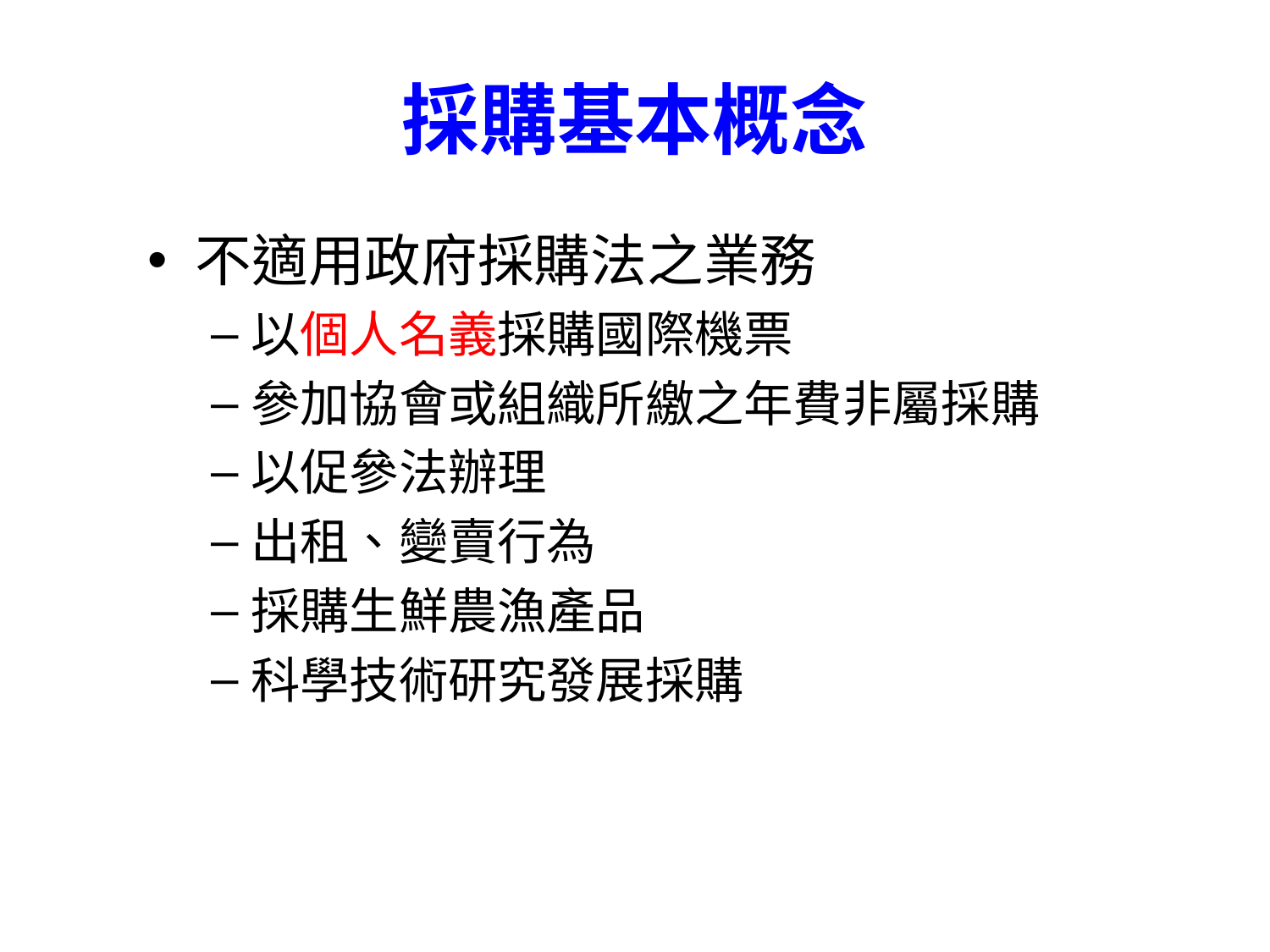

# 採購基本概念
不適用政府採購法之業務
以個人名義採購國際機票
參加協會或組織所繳之年費非屬採購
以促參法辦理
出租、變賣行為
採購生鮮農漁產品
科學技術研究發展採購